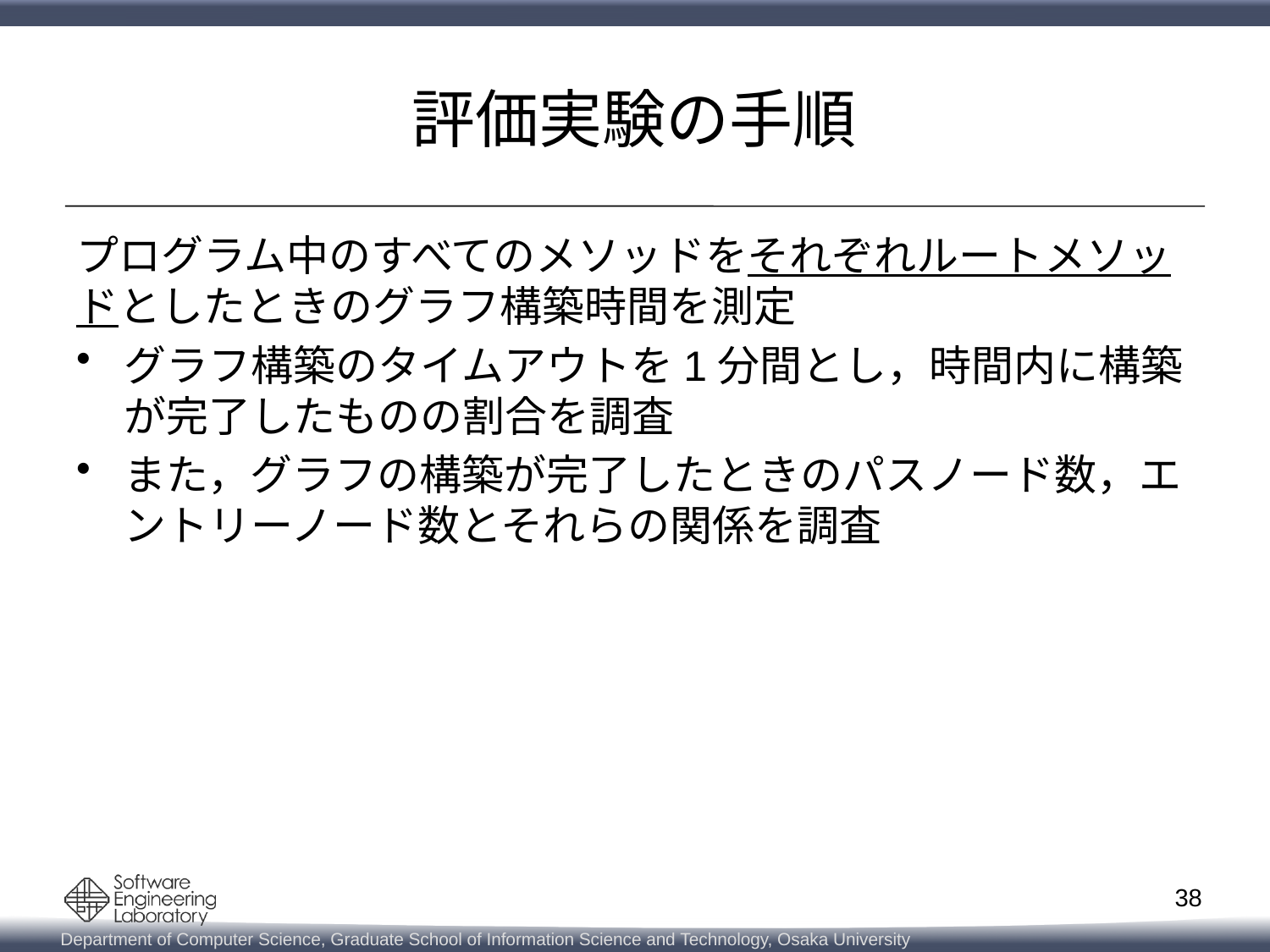

# 評価実験の手順
プログラム中のすべてのメソッドをそれぞれルートメソッドとしたときのグラフ構築時間を測定
グラフ構築のタイムアウトを1分間とし，時間内に構築が完了したものの割合を調査
また，グラフの構築が完了したときのパスノード数，エントリーノード数とそれらの関係を調査

38